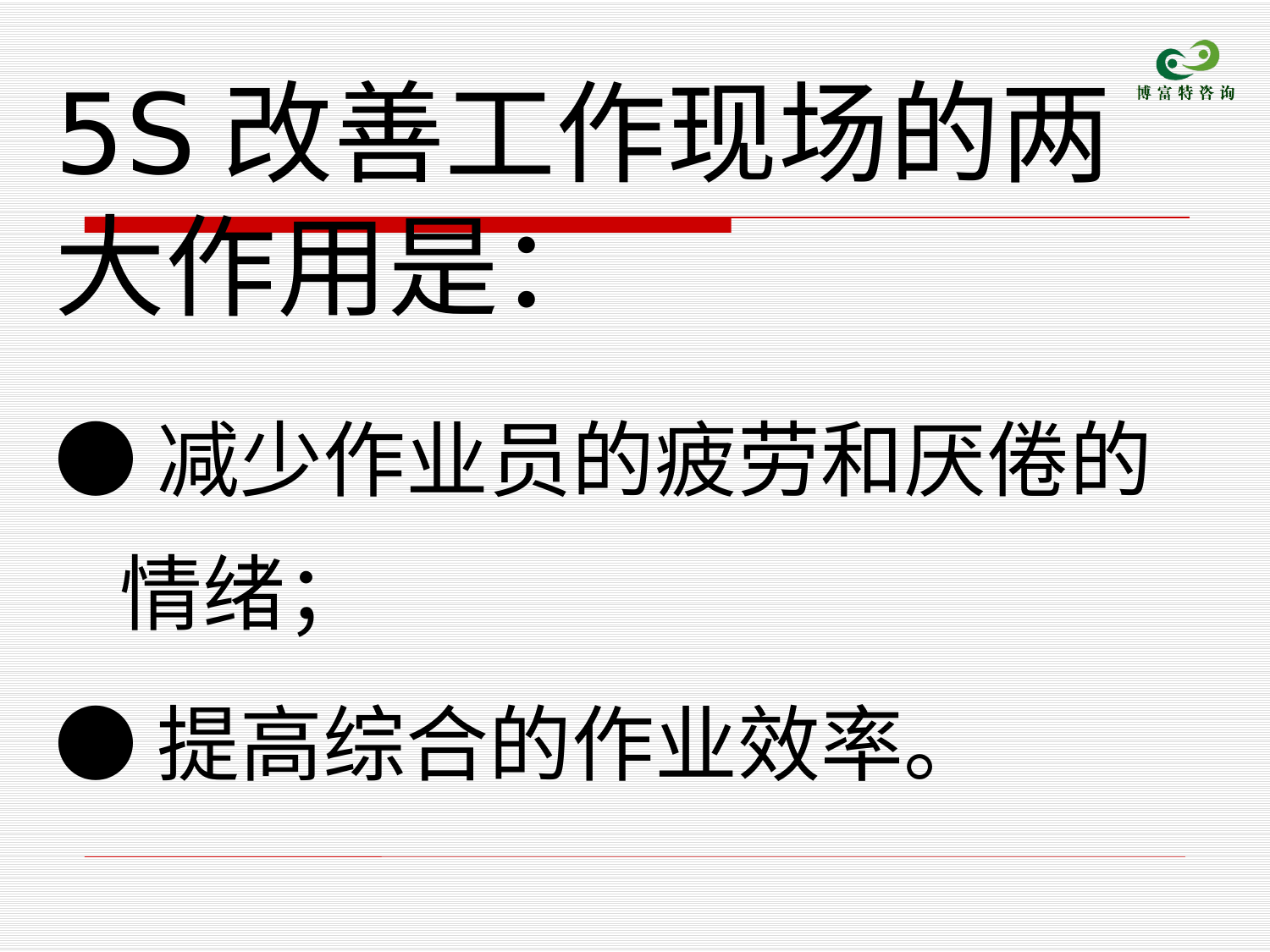

# 5S改善工作现场的两大作用是：
●减少作业员的疲劳和厌倦的情绪；
●提高综合的作业效率。
698